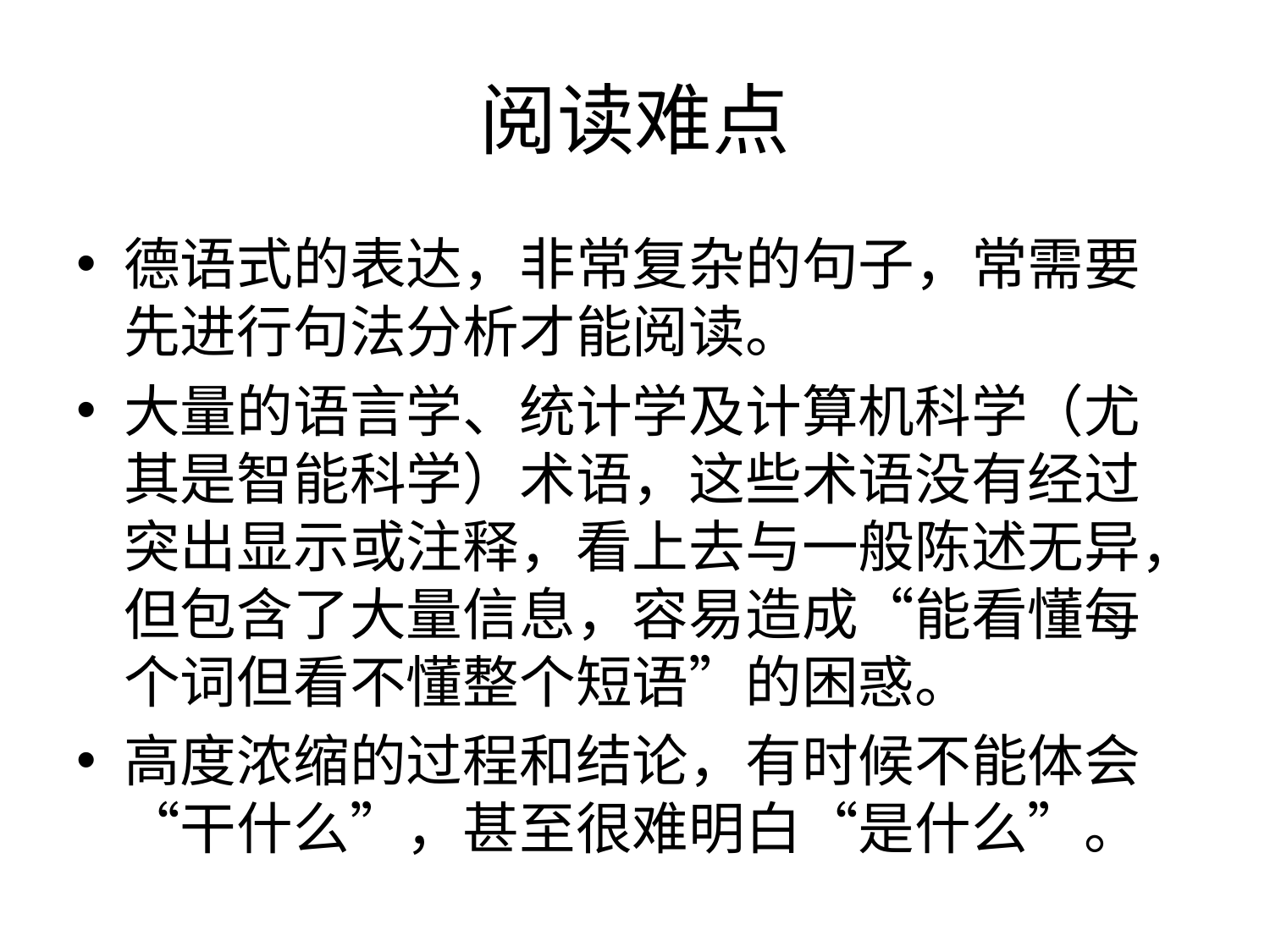

# 阅读难点
德语式的表达，非常复杂的句子，常需要先进行句法分析才能阅读。
大量的语言学、统计学及计算机科学（尤其是智能科学）术语，这些术语没有经过突出显示或注释，看上去与一般陈述无异，但包含了大量信息，容易造成“能看懂每个词但看不懂整个短语”的困惑。
高度浓缩的过程和结论，有时候不能体会“干什么”，甚至很难明白“是什么”。